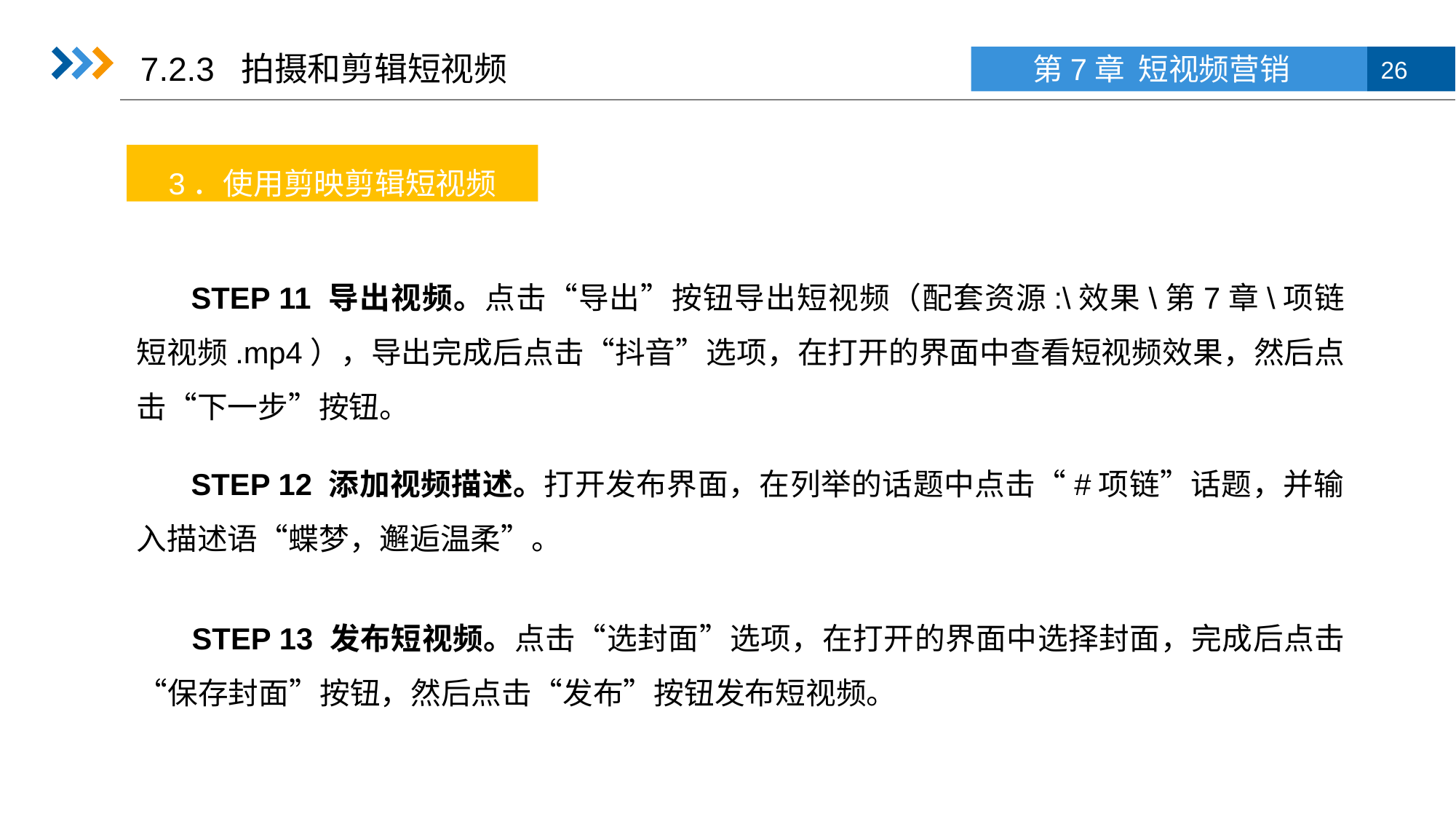

7.2.3  拍摄和剪辑短视频
3．使用剪映剪辑短视频
STEP 11 导出视频。点击“导出”按钮导出短视频（配套资源:\效果\第7章\项链短视频.mp4），导出完成后点击“抖音”选项，在打开的界面中查看短视频效果，然后点击“下一步”按钮。
STEP 12 添加视频描述。打开发布界面，在列举的话题中点击“#项链”话题，并输入描述语“蝶梦，邂逅温柔”。
STEP 13 发布短视频。点击“选封面”选项，在打开的界面中选择封面，完成后点击 “保存封面”按钮，然后点击“发布”按钮发布短视频。